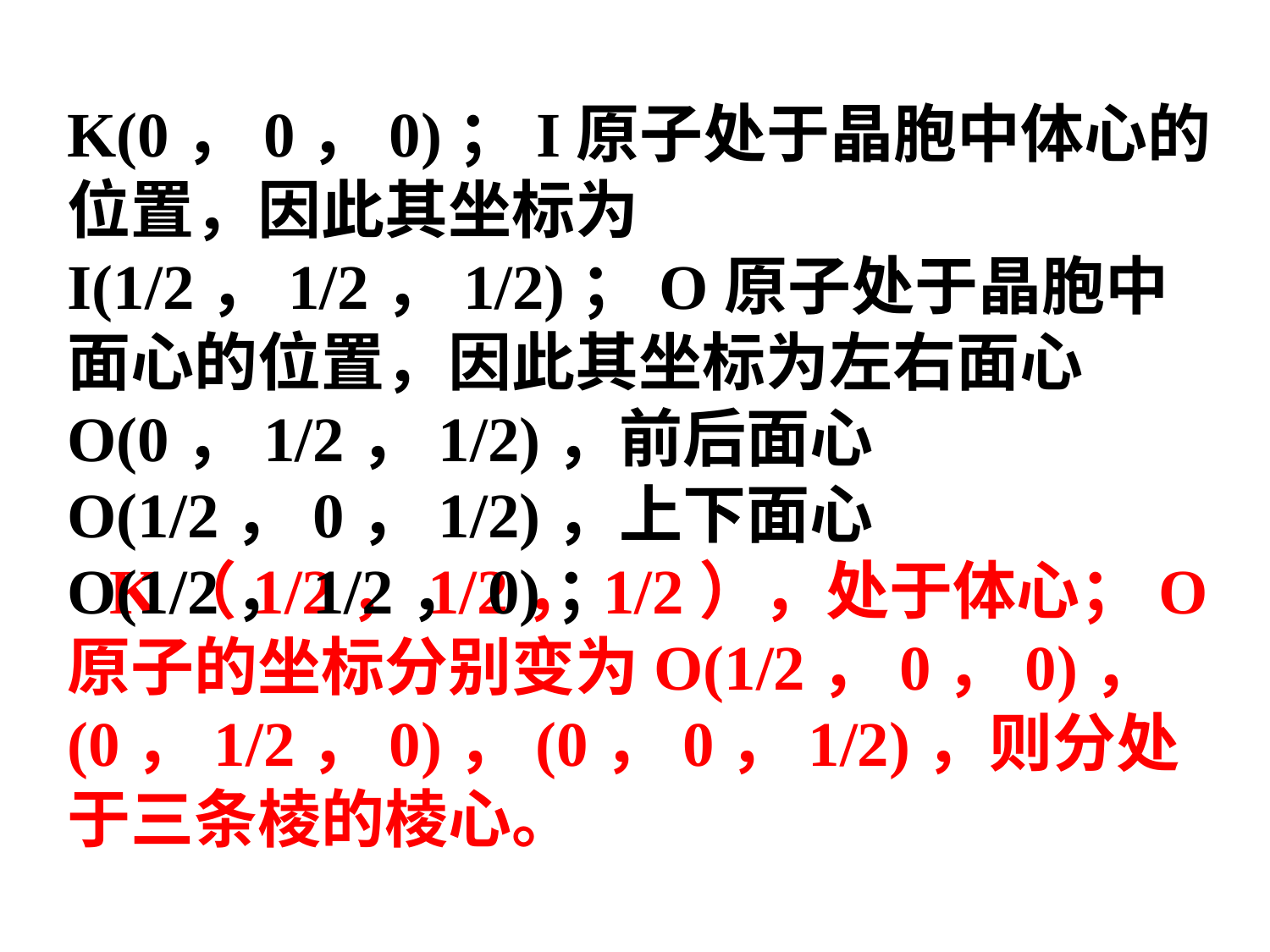

K(0，0，0)；I原子处于晶胞中体心的位置，因此其坐标为I(1/2，1/2，1/2)；O原子处于晶胞中面心的位置，因此其坐标为左右面心O(0，1/2，1/2)，前后面心O(1/2，0，1/2)，上下面心O(1/2，1/2，0)；
K（1/2，1/2，1/2），处于体心；O原子的坐标分别变为O(1/2，0，0)，(0，1/2，0)，(0，0，1/2)，则分处于三条棱的棱心。